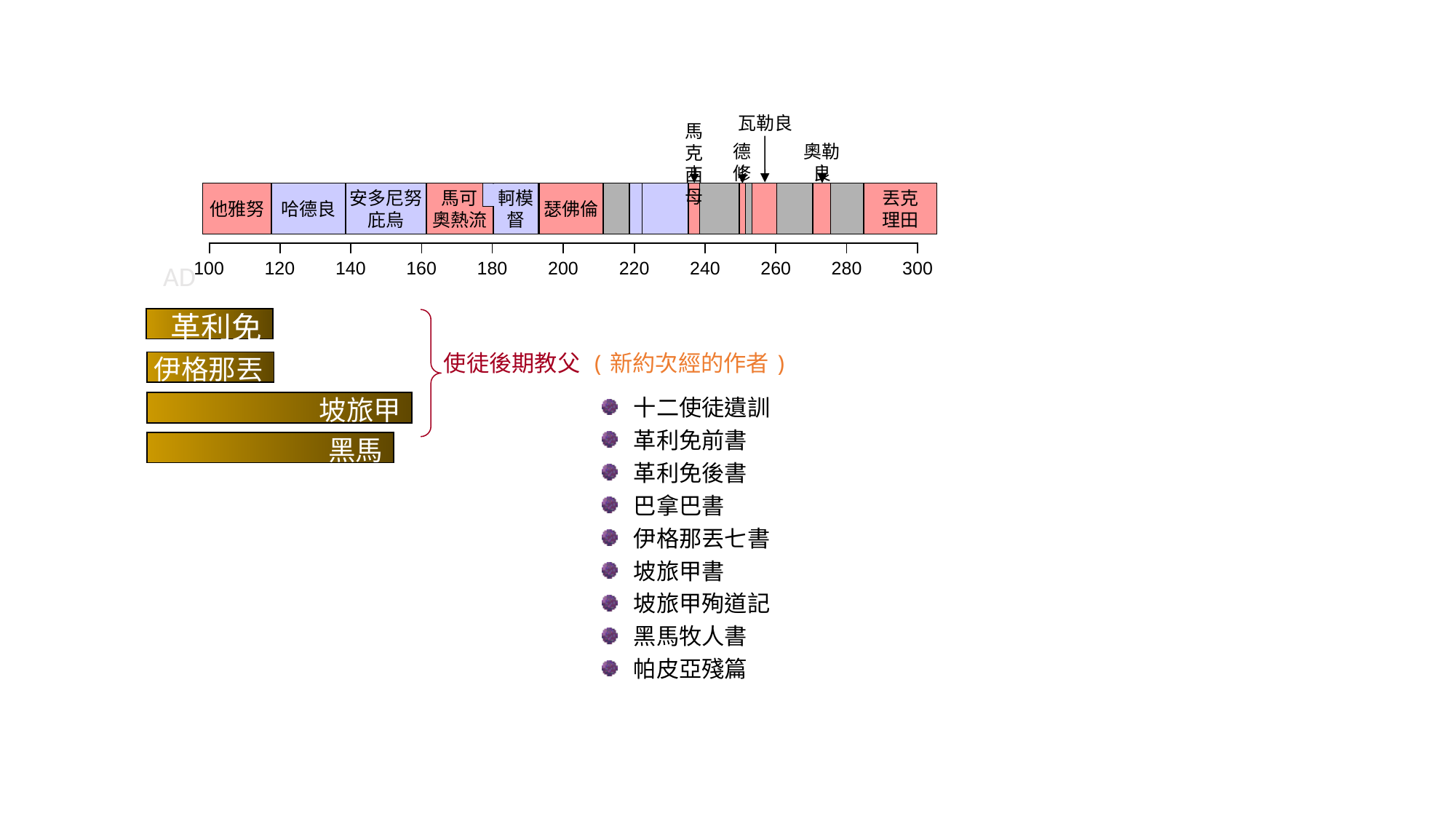

瓦勒良
馬克
西母
奧勒良
德修

他雅努
哈德良
安多尼努
庇烏
馬可
奧熱流
軻模
督

瑟佛倫

丟克
理田

|  |  |  |  |  |  |  |  |  |  |
| --- | --- | --- | --- | --- | --- | --- | --- | --- | --- |
AD
| 100 | 120 | 140 | 160 | 180 | 200 | 220 | 240 | 260 | 280 | 300 |
| --- | --- | --- | --- | --- | --- | --- | --- | --- | --- | --- |
革利免

使徒後期教父 (新約次經的作者)
伊格那丟
十二使徒遺訓
革利免前書
革利免後書
巴拿巴書
伊格那丟七書
坡旅甲書
坡旅甲殉道記
黑馬牧人書
帕皮亞殘篇
坡旅甲
黑馬